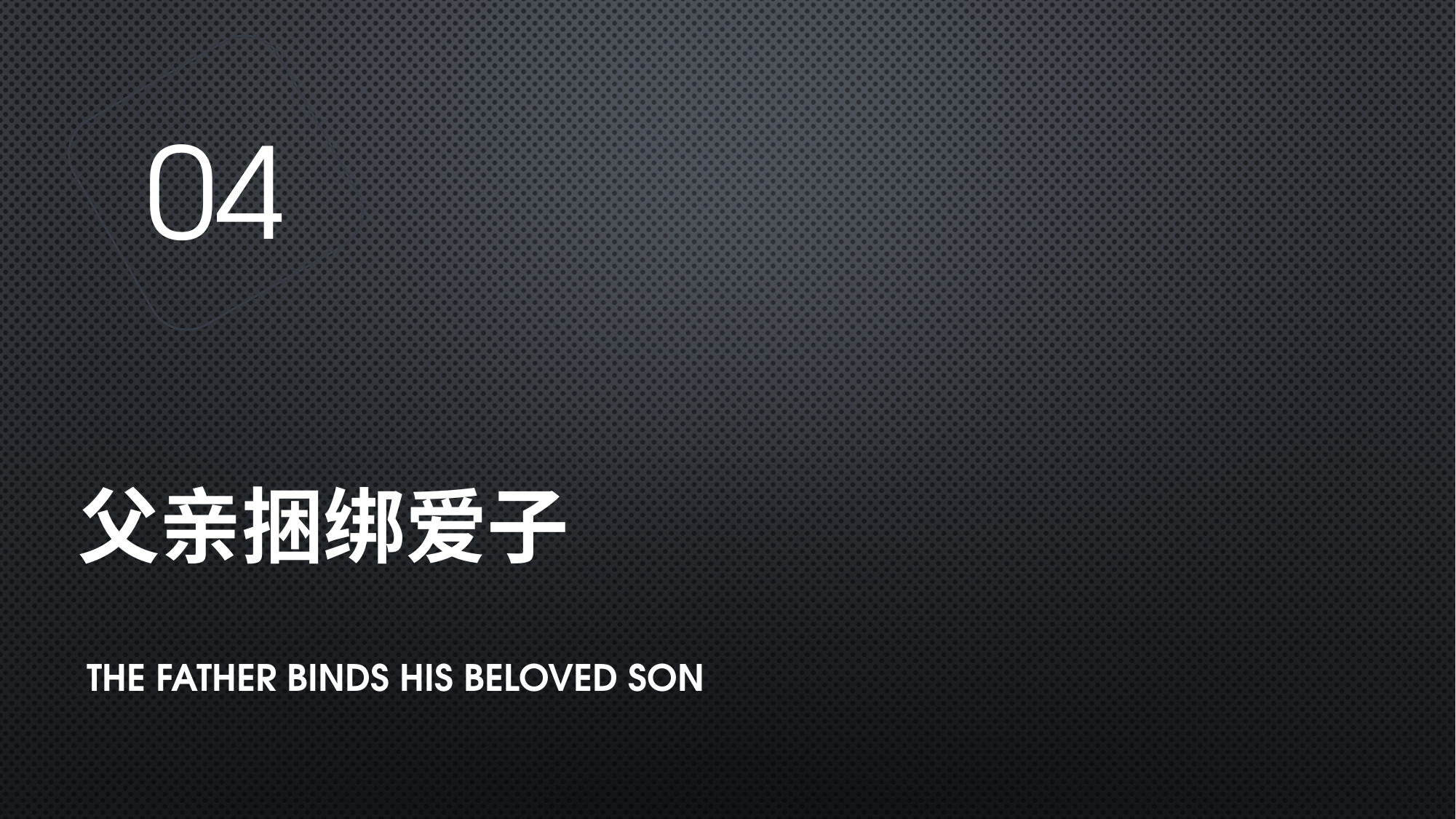

04
# 父亲捆绑爱子
The Father Binds His Beloved Son